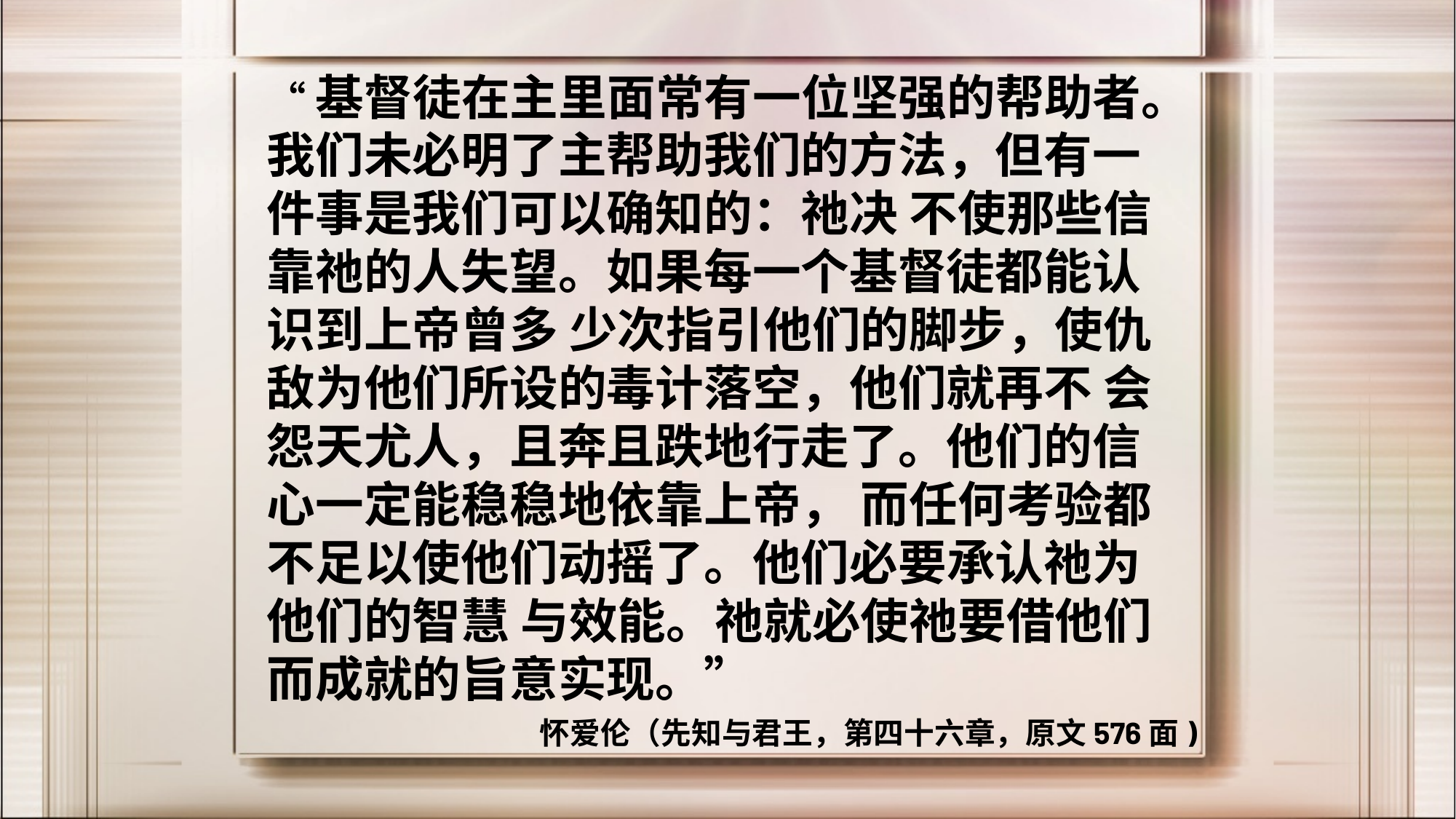

“基督徒在主里面常有一位坚强的帮助者。我们未必明了主帮助我们的方法，但有一件事是我们可以确知的：祂决 不使那些信靠祂的人失望。如果每一个基督徒都能认识到上帝曾多 少次指引他们的脚步，使仇敌为他们所设的毒计落空，他们就再不 会怨天尤人，且奔且跌地行走了。他们的信心一定能稳稳地依靠上帝， 而任何考验都不足以使他们动摇了。他们必要承认祂为他们的智慧 与效能。祂就必使祂要借他们而成就的旨意实现。”
怀爱伦（先知与君王，第四十六章，原文576面)